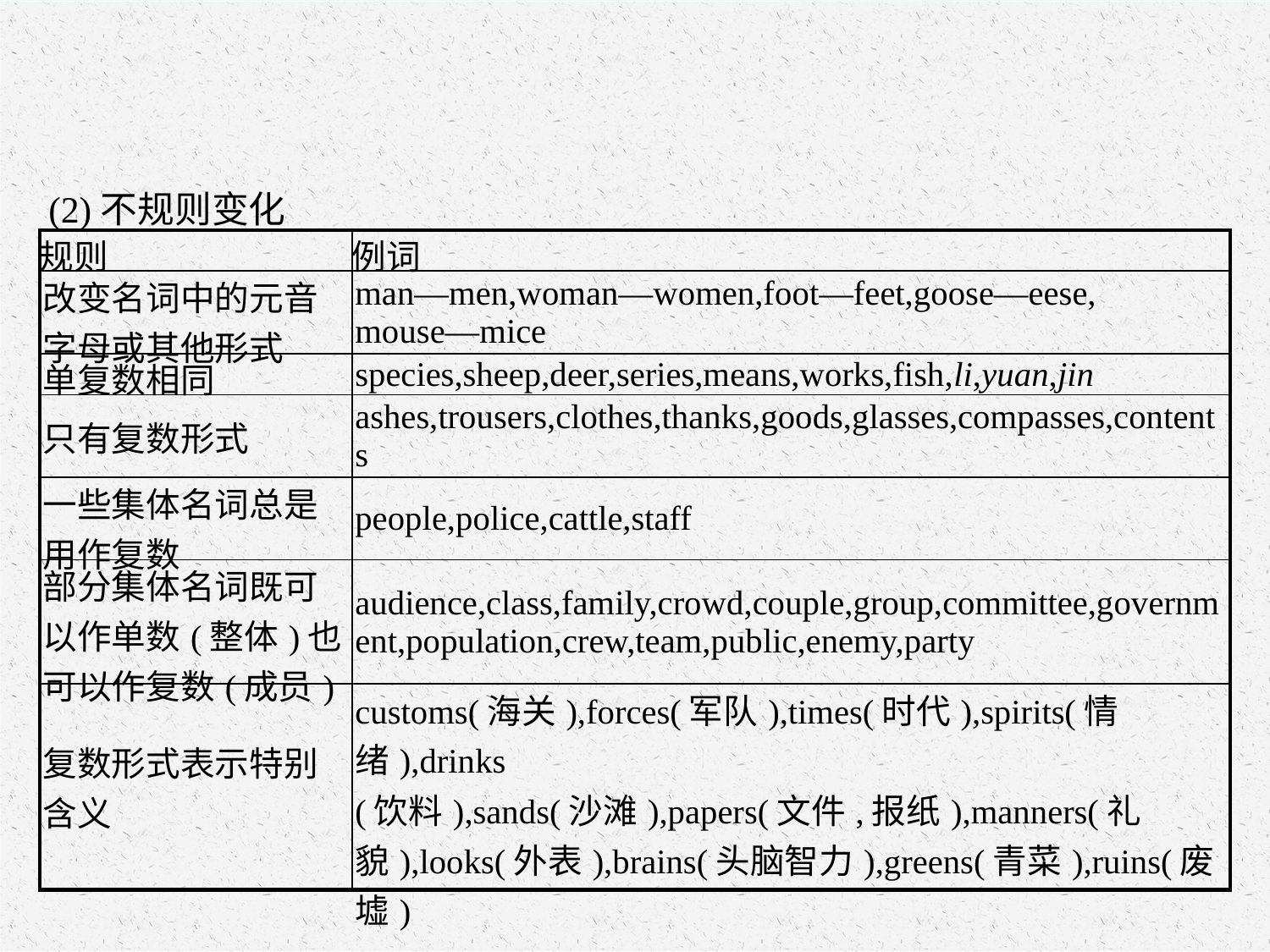

(2)不规则变化
| 规则 | 例词 |
| --- | --- |
| 改变名词中的元音字母或其他形式 | man—men,woman—women,foot—feet,goose—eese, mouse—mice |
| 单复数相同 | species,sheep,deer,series,means,works,fish,li,yuan,jin |
| 只有复数形式 | ashes,trousers,clothes,thanks,goods,glasses,compasses,contents |
| 一些集体名词总是用作复数 | people,police,cattle,staff |
| 部分集体名词既可以作单数(整体)也可以作复数(成员) | audience,class,family,crowd,couple,group,committee,government,population,crew,team,public,enemy,party |
| 复数形式表示特别含义 | customs(海关),forces(军队),times(时代),spirits(情绪),drinks (饮料),sands(沙滩),papers(文件,报纸),manners(礼貌),looks(外表),brains(头脑智力),greens(青菜),ruins(废墟) |